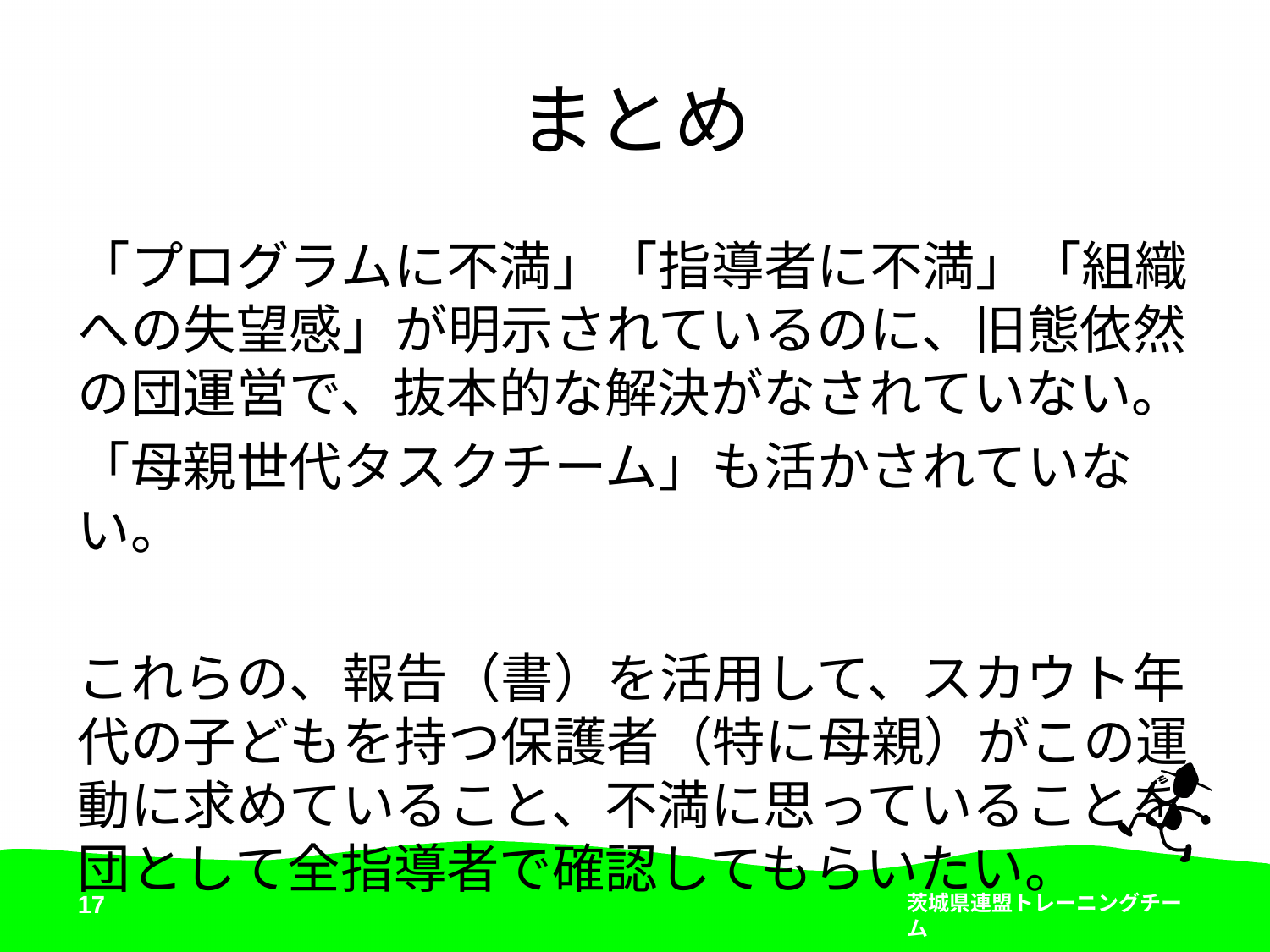

# まとめ
「プログラムに不満」「指導者に不満」「組織への失望感」が明示されているのに、旧態依然の団運営で、抜本的な解決がなされていない。
「母親世代タスクチーム」も活かされていない。

これらの、報告（書）を活用して、スカウト年代の子どもを持つ保護者（特に母親）がこの運動に求めていること、不満に思っていることを団として全指導者で確認してもらいたい。

17
茨城県連盟トレーニングチーム